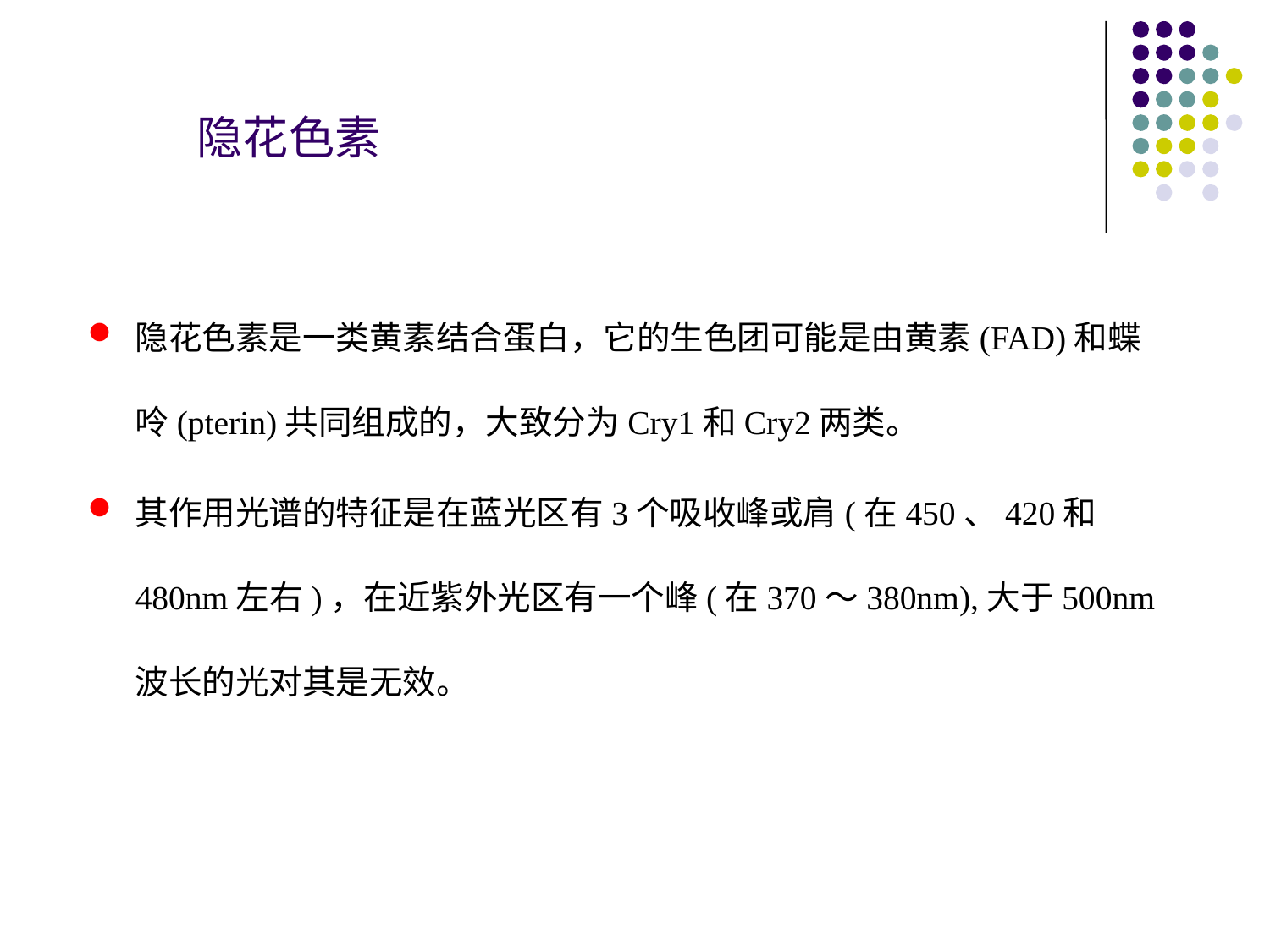

# 隐花色素
隐花色素是一类黄素结合蛋白，它的生色团可能是由黄素(FAD)和蝶呤(pterin)共同组成的，大致分为Cry1和Cry2两类。
其作用光谱的特征是在蓝光区有3个吸收峰或肩(在450、420和480nm左右)，在近紫外光区有一个峰(在370～380nm),大于500nm波长的光对其是无效。